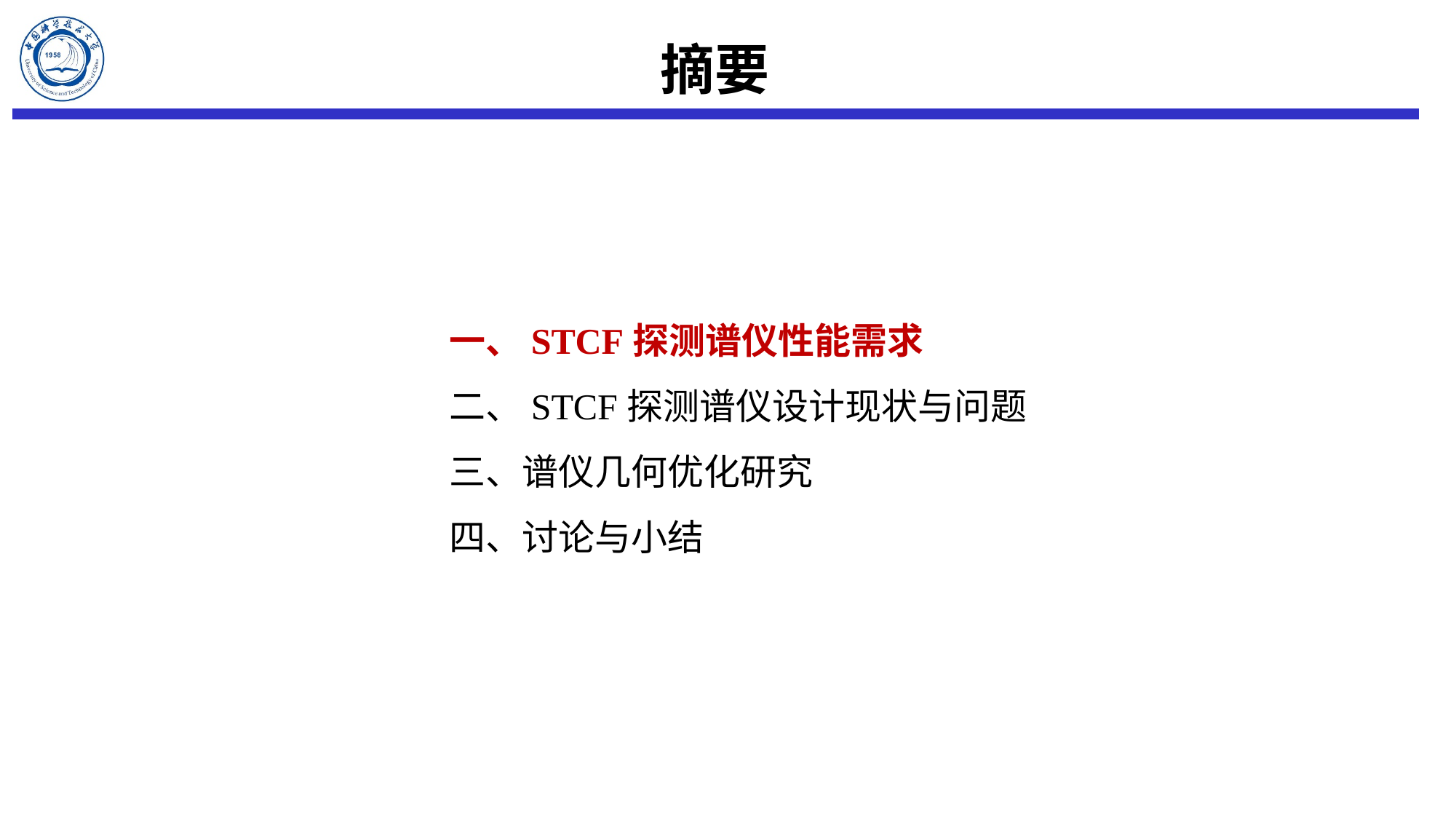

# 摘要
一、STCF探测谱仪性能需求
二、STCF探测谱仪设计现状与问题
三、谱仪几何优化研究
四、讨论与小结